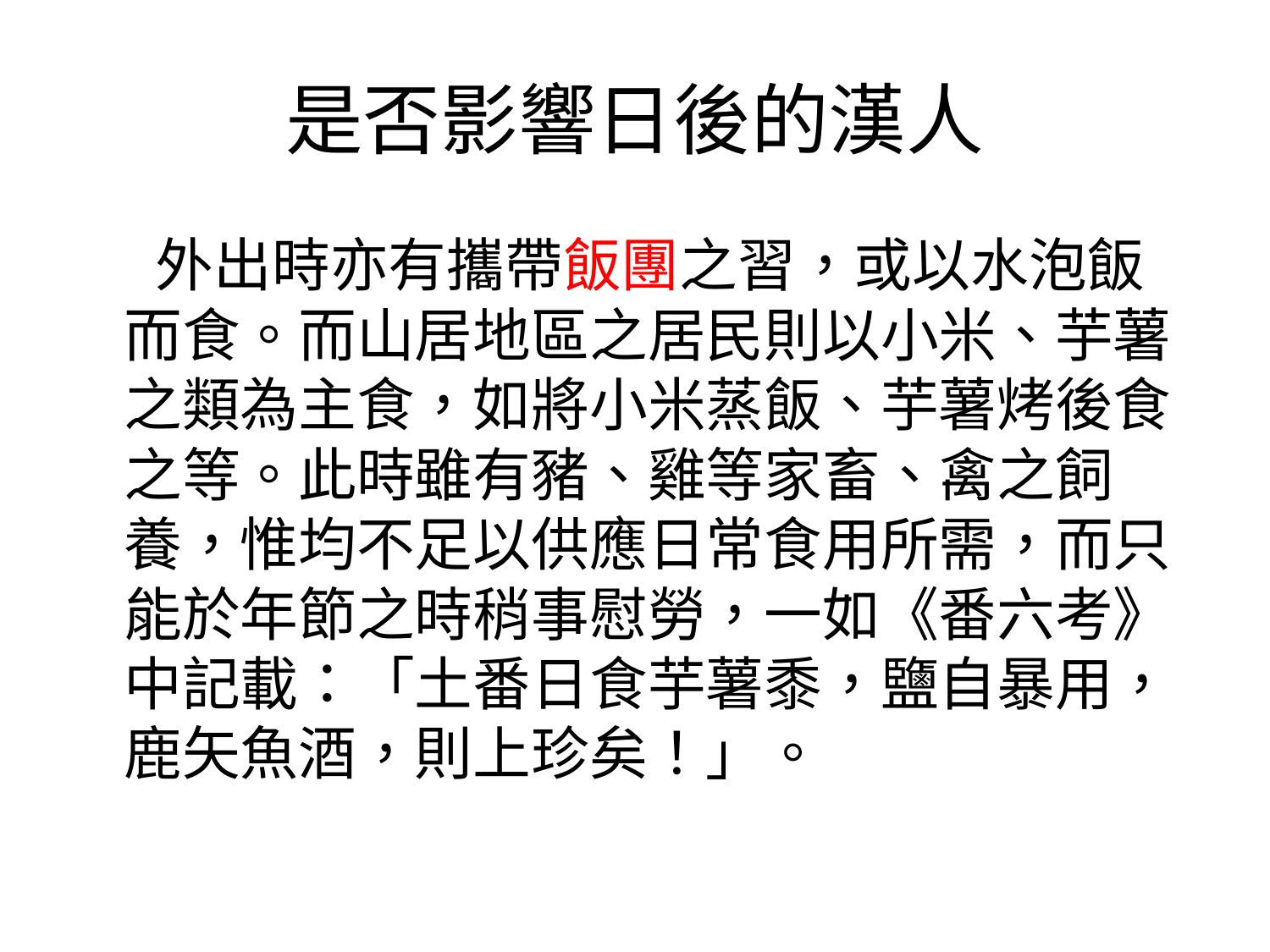

# 是否影響日後的漢人
     外出時亦有攜帶飯團之習，或以水泡飯而食。而山居地區之居民則以小米、芋薯之類為主食，如將小米蒸飯、芋薯烤後食之等。此時雖有豬、雞等家畜、禽之飼養，惟均不足以供應日常食用所需，而只能於年節之時稍事慰勞，一如《番六考》中記載：「土番日食芋薯黍，鹽自暴用，鹿矢魚酒，則上珍矣！」。